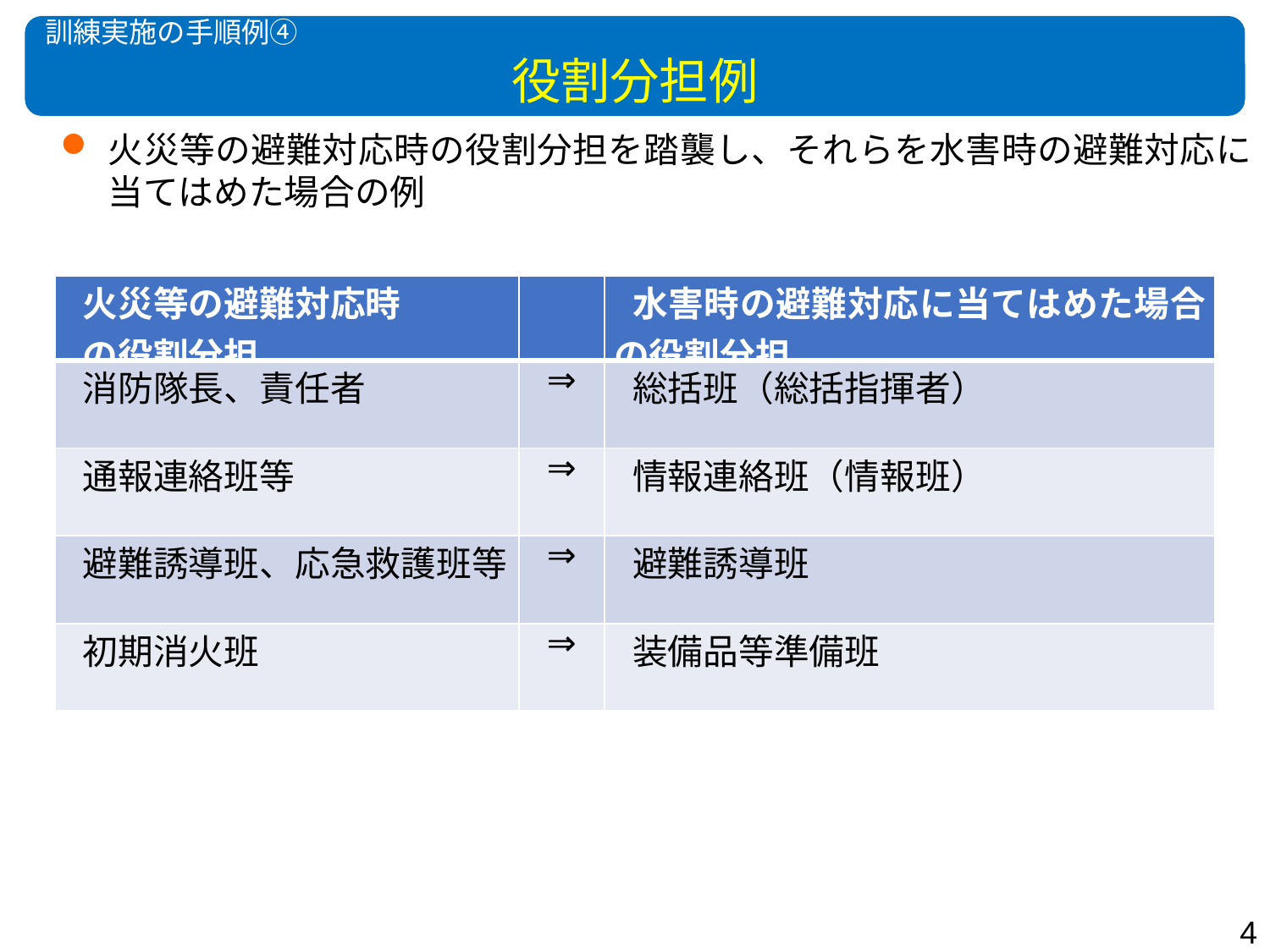

訓練実施の手順例④
# 役割分担例
火災等の避難対応時の役割分担を踏襲し、それらを水害時の避難対応に当てはめた場合の例
| 火災等の避難対応時 の役割分担 |  | 水害時の避難対応に当てはめた場合の役割分担 |
| --- | --- | --- |
| 消防隊長、責任者 | ⇒ | 総括班（総括指揮者） |
| 通報連絡班等 | ⇒ | 情報連絡班（情報班） |
| 避難誘導班、応急救護班等 | ⇒ | 避難誘導班 |
| 初期消火班 | ⇒ | 装備品等準備班 |
4